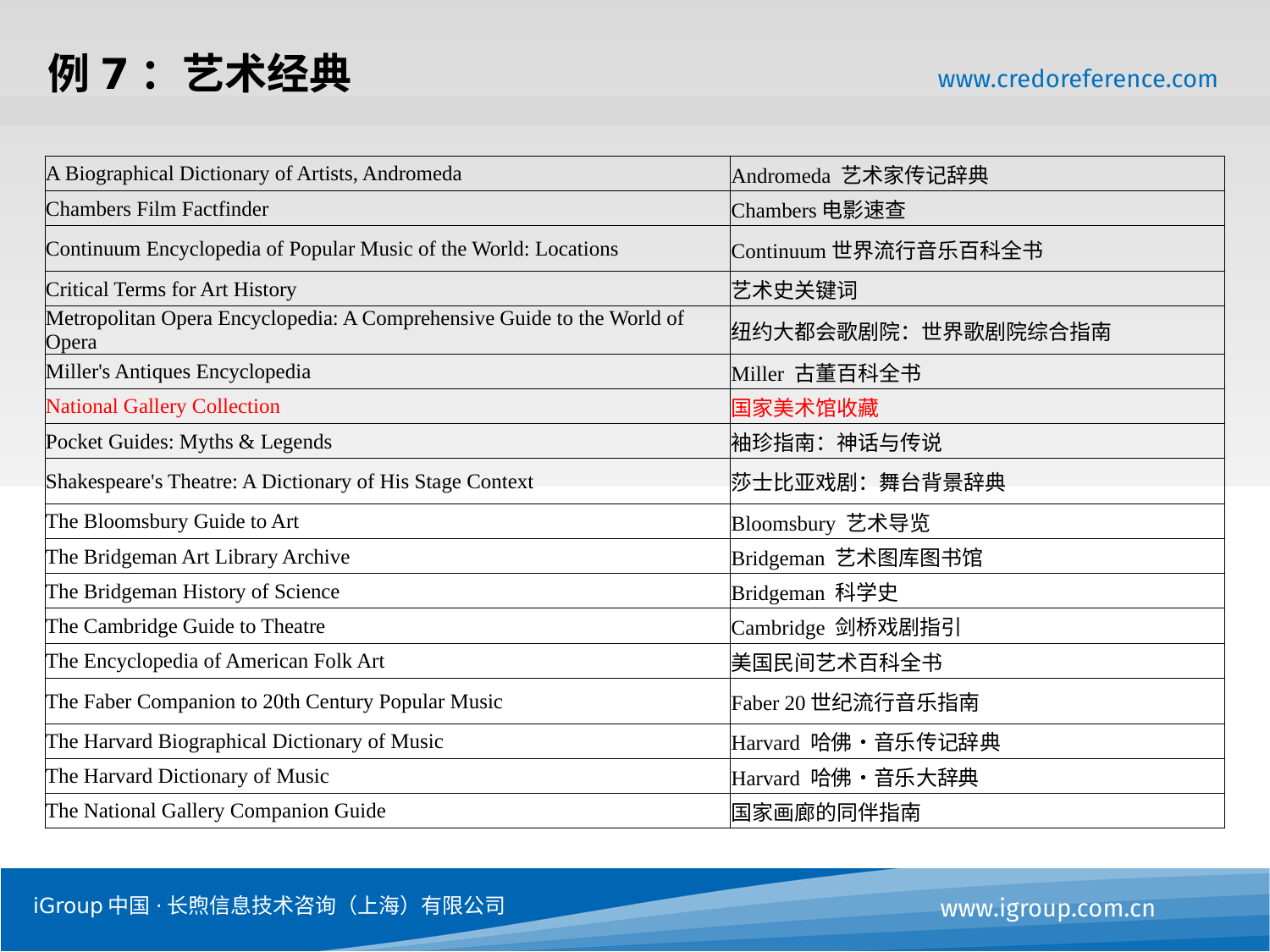

# 例7：艺术经典
www.credoreference.com
| A Biographical Dictionary of Artists, Andromeda | Andromeda 艺术家传记辞典 |
| --- | --- |
| Chambers Film Factfinder | Chambers电影速查 |
| Continuum Encyclopedia of Popular Music of the World: Locations | Continuum世界流行音乐百科全书 |
| Critical Terms for Art History | 艺术史关键词 |
| Metropolitan Opera Encyclopedia: A Comprehensive Guide to the World of Opera | 纽约大都会歌剧院：世界歌剧院综合指南 |
| Miller's Antiques Encyclopedia | Miller 古董百科全书 |
| National Gallery Collection | 国家美术馆收藏 |
| Pocket Guides: Myths & Legends | 袖珍指南：神话与传说 |
| Shakespeare's Theatre: A Dictionary of His Stage Context | 莎士比亚戏剧：舞台背景辞典 |
| The Bloomsbury Guide to Art | Bloomsbury 艺术导览 |
| The Bridgeman Art Library Archive | Bridgeman 艺术图库图书馆 |
| The Bridgeman History of Science | Bridgeman 科学史 |
| The Cambridge Guide to Theatre | Cambridge 剑桥戏剧指引 |
| The Encyclopedia of American Folk Art | 美国民间艺术百科全书 |
| The Faber Companion to 20th Century Popular Music | Faber 20世纪流行音乐指南 |
| The Harvard Biographical Dictionary of Music | Harvard 哈佛‧音乐传记辞典 |
| The Harvard Dictionary of Music | Harvard 哈佛‧音乐大辞典 |
| The National Gallery Companion Guide | 国家画廊的同伴指南 |